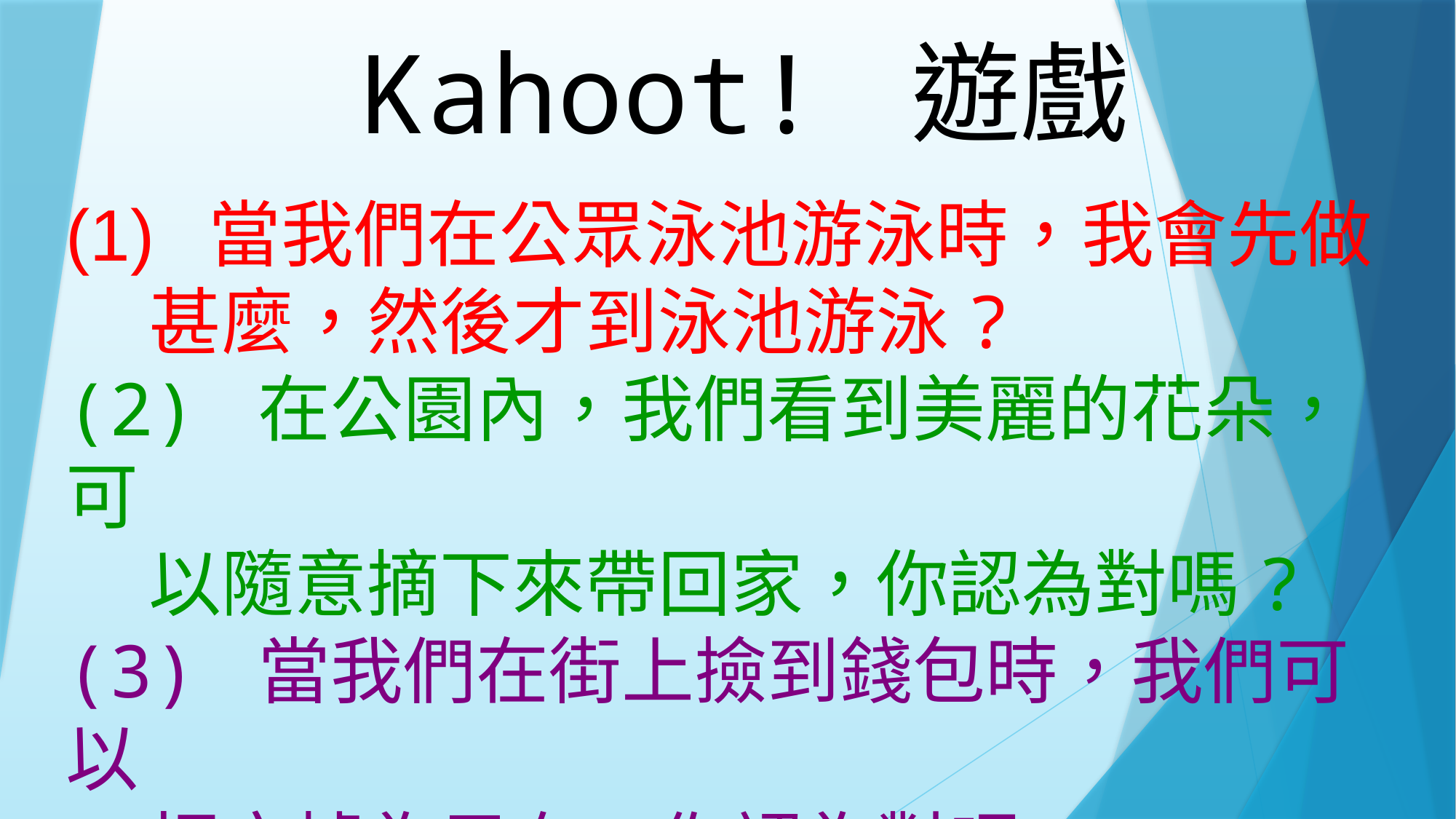

Kahoot! 遊戲
 當我們在公眾泳池游泳時，我會先做
    甚麼，然後才到泳池游泳?
(2) 在公園內，我們看到美麗的花朵，可
    以隨意摘下來帶回家，你認為對嗎?
(3) 當我們在街上撿到錢包時，我們可以
    把它據為己有，你認為對嗎?